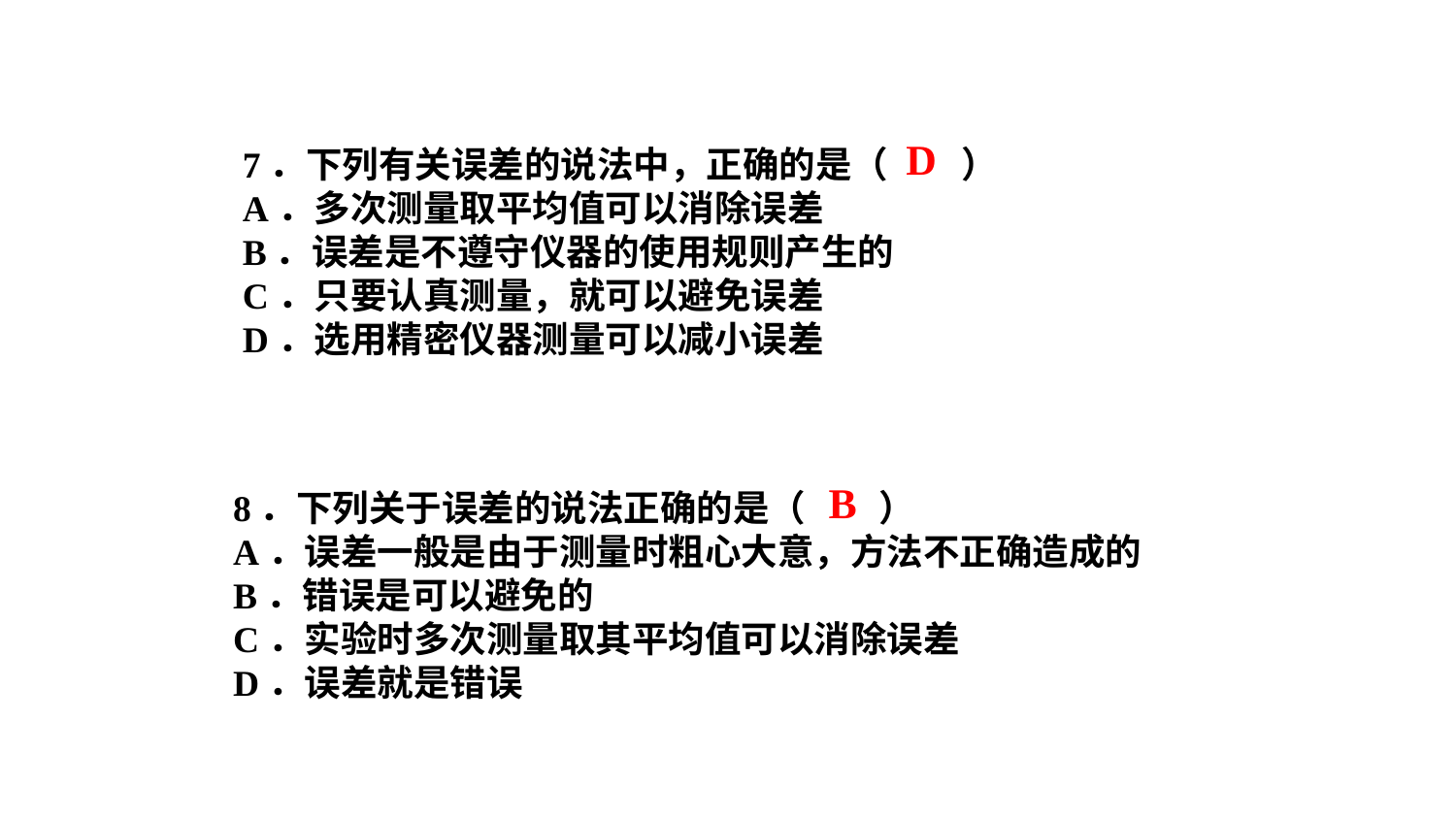

D
7．下列有关误差的说法中，正确的是（　　）
A．多次测量取平均值可以消除误差
B．误差是不遵守仪器的使用规则产生的
C．只要认真测量，就可以避免误差
D．选用精密仪器测量可以减小误差
B
8．下列关于误差的说法正确的是（　　）
A．误差一般是由于测量时粗心大意，方法不正确造成的
B．错误是可以避免的
C．实验时多次测量取其平均值可以消除误差
D．误差就是错误